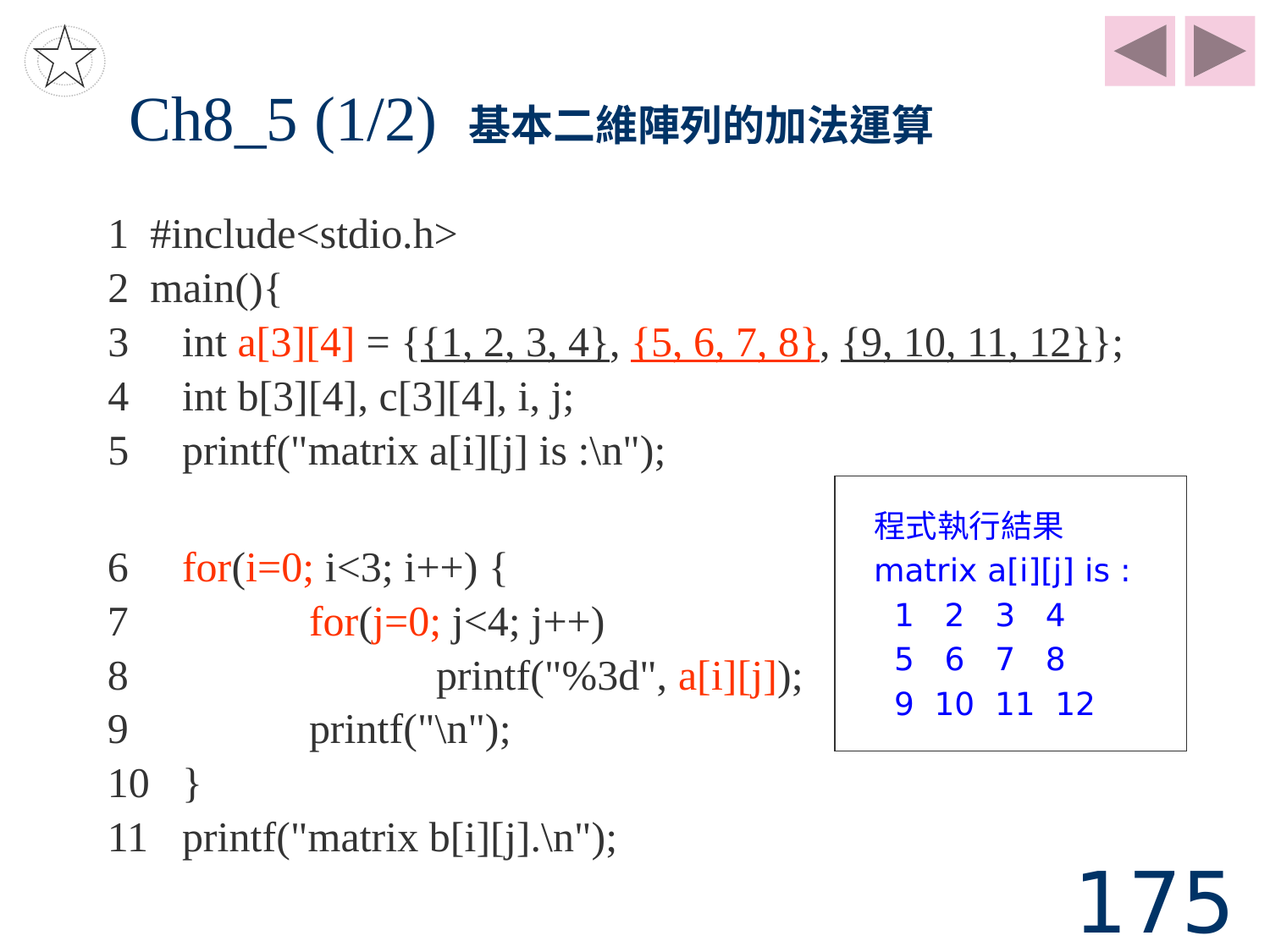

# Ch8_5 (1/2) 基本二維陣列的加法運算
1  #include<stdio.h>
2  main(){
3	int a[3][4] = {{1, 2, 3, 4}, {5, 6, 7, 8}, {9, 10, 11, 12}};
4	int b[3][4], c[3][4], i, j;
5	printf("matrix a[i][j] is :\n");
程式執行結果
matrix a[i][j] is :
  1   2   3   4
  5   6   7   8
  9  10  11  12
6	for(i=0; i<3; i++) {
7 		for(j=0; j<4; j++)
8			printf("%3d", a[i][j]);
9		printf("\n");
10	}
11	printf("matrix b[i][j].\n");
175